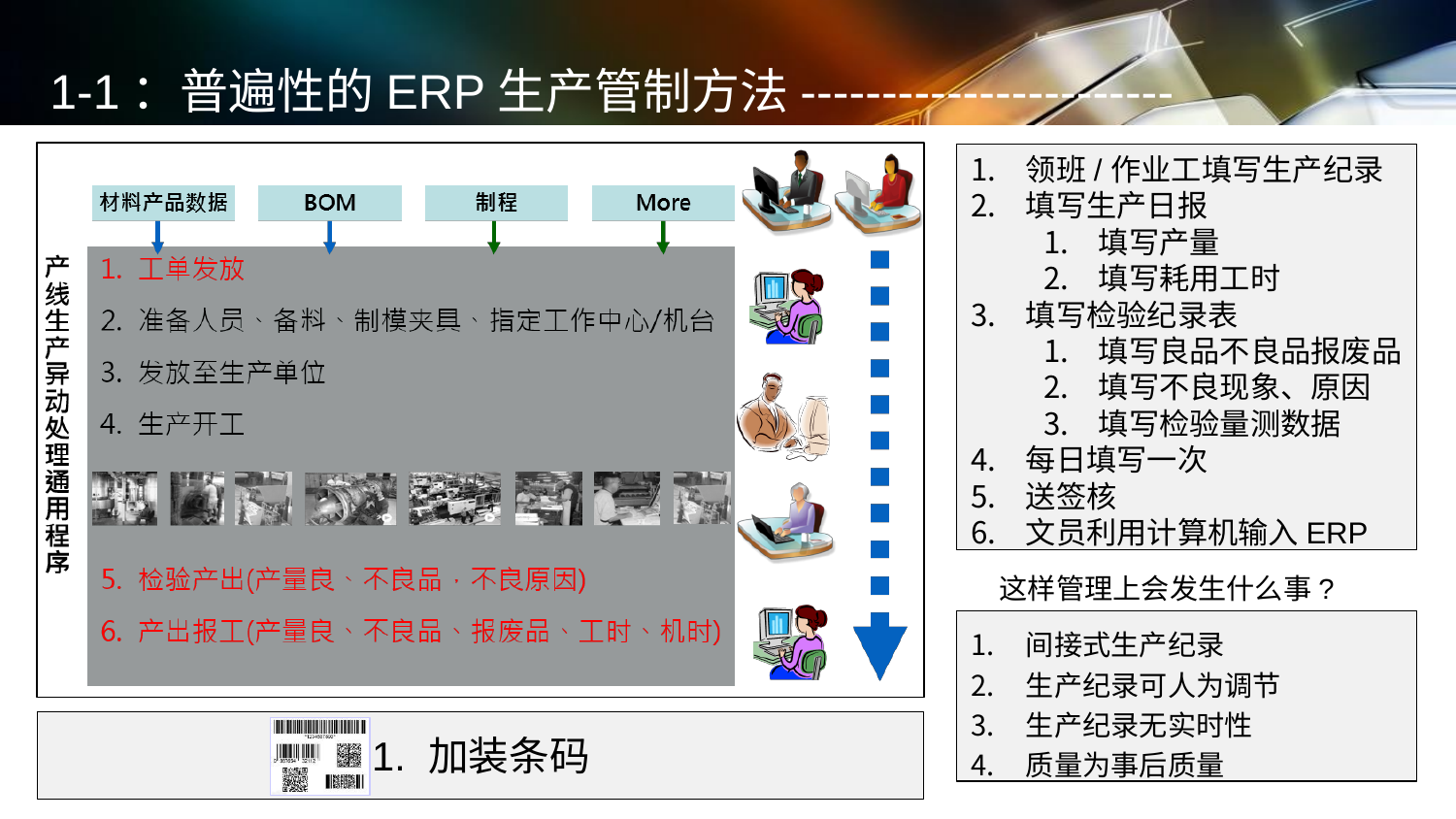

# 1-1：普遍性的ERP生产管制方法-----------------------

领班/作业工填写生产纪录
填写生产日报
填写产量
填写耗用工时
填写检验纪录表
填写良品不良品报废品
填写不良现象、原因
填写检验量测数据
每日填写一次
送签核
文员利用计算机输入ERP
这样管理上会发生什么事?
间接式生产纪录
生产纪录可人为调节
生产纪录无实时性
质量为事后质量

1.	加装条码